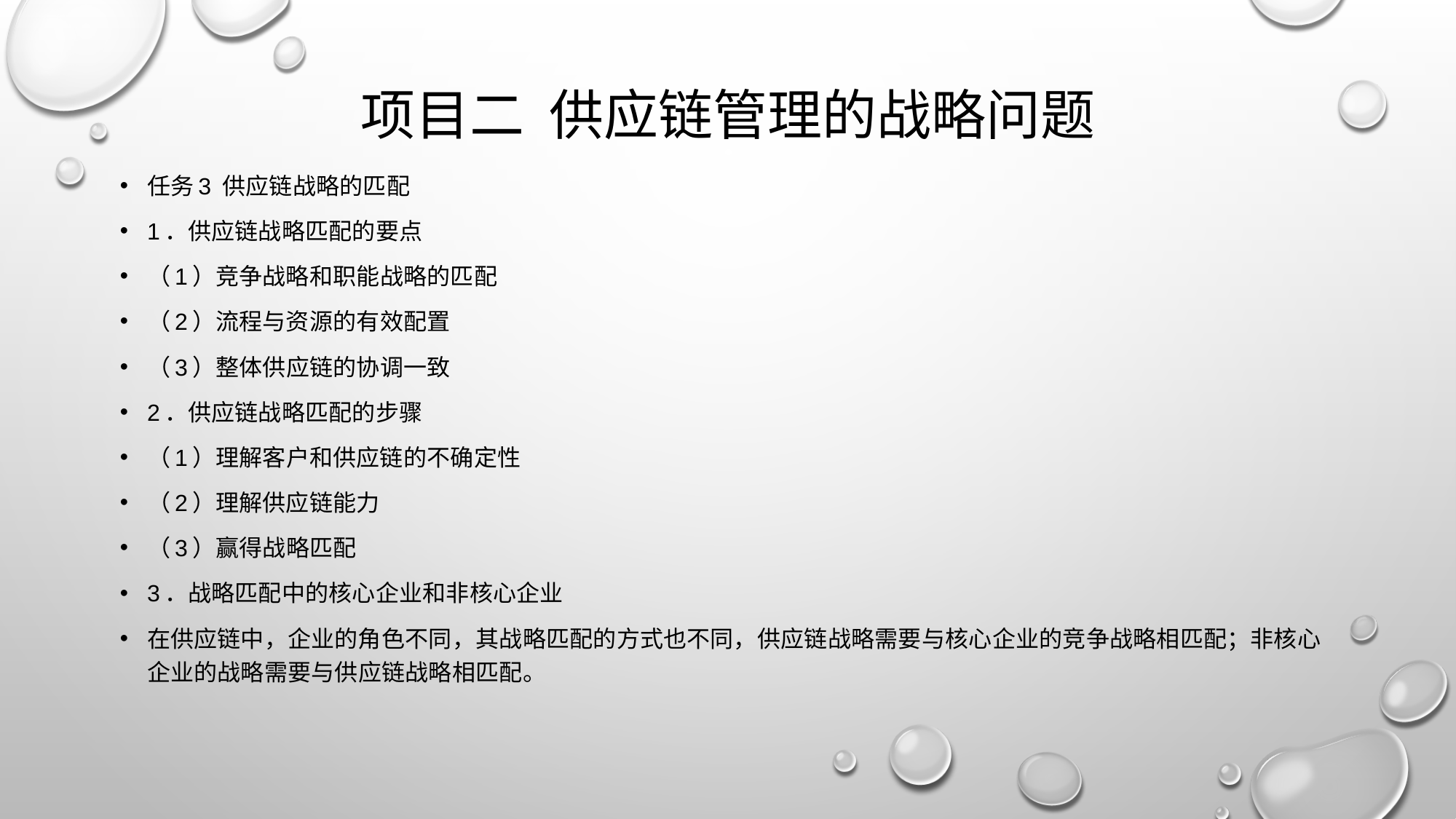

# 项目二  供应链管理的战略问题
任务3 供应链战略的匹配
1．供应链战略匹配的要点
（1）竞争战略和职能战略的匹配
（2）流程与资源的有效配置
（3）整体供应链的协调一致
2．供应链战略匹配的步骤
（1）理解客户和供应链的不确定性
（2）理解供应链能力
（3）赢得战略匹配
3．战略匹配中的核心企业和非核心企业
在供应链中，企业的角色不同，其战略匹配的方式也不同，供应链战略需要与核心企业的竞争战略相匹配；非核心企业的战略需要与供应链战略相匹配。